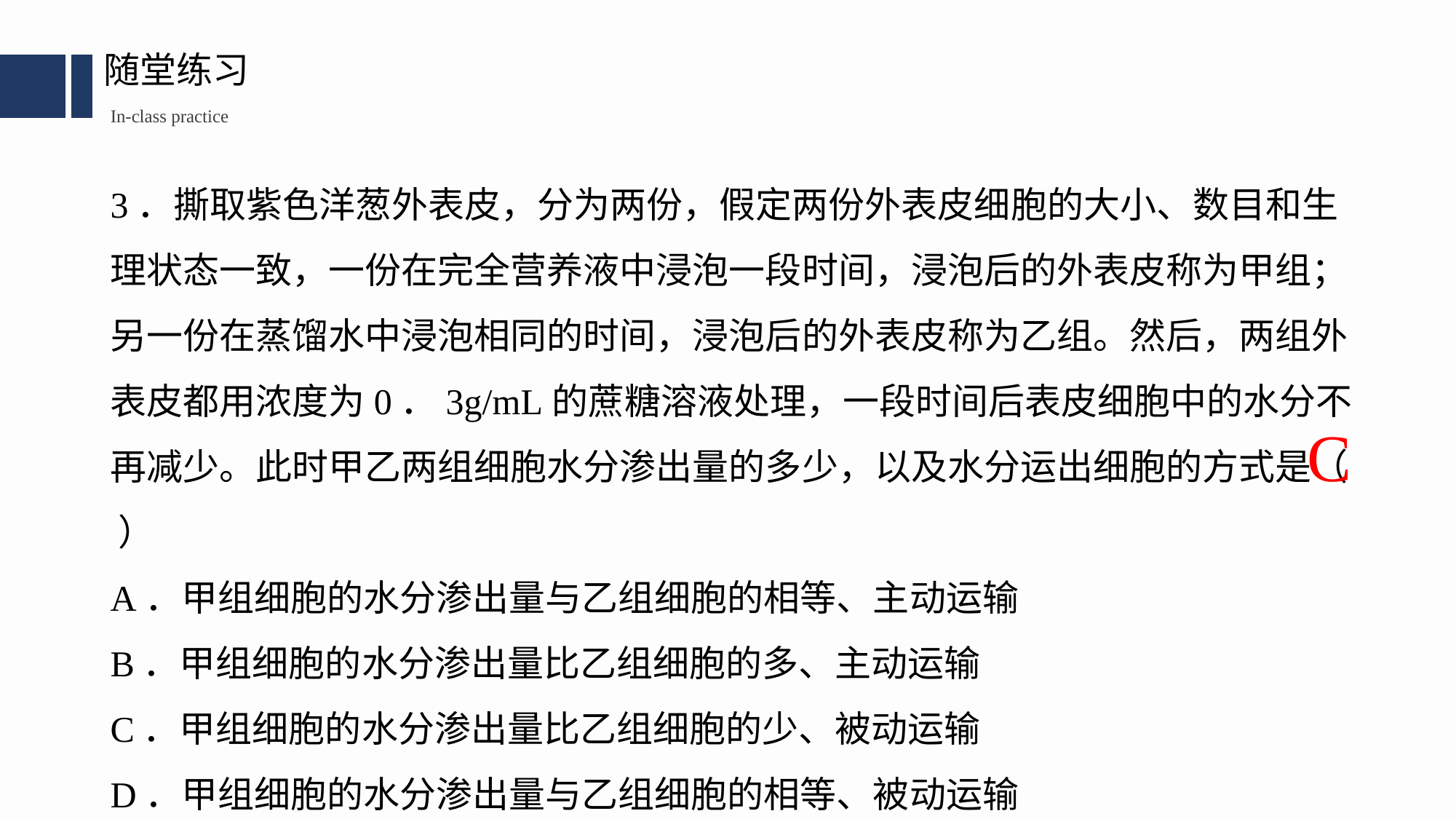

随堂练习
In-class practice

3．撕取紫色洋葱外表皮，分为两份，假定两份外表皮细胞的大小、数目和生理状态一致，一份在完全营养液中浸泡一段时间，浸泡后的外表皮称为甲组；另一份在蒸馏水中浸泡相同的时间，浸泡后的外表皮称为乙组。然后，两组外表皮都用浓度为0．3g/mL的蔗糖溶液处理，一段时间后表皮细胞中的水分不再减少。此时甲乙两组细胞水分渗出量的多少，以及水分运出细胞的方式是（    ）
A．甲组细胞的水分渗出量与乙组细胞的相等、主动运输
B．甲组细胞的水分渗出量比乙组细胞的多、主动运输
C．甲组细胞的水分渗出量比乙组细胞的少、被动运输
D．甲组细胞的水分渗出量与乙组细胞的相等、被动运输
C